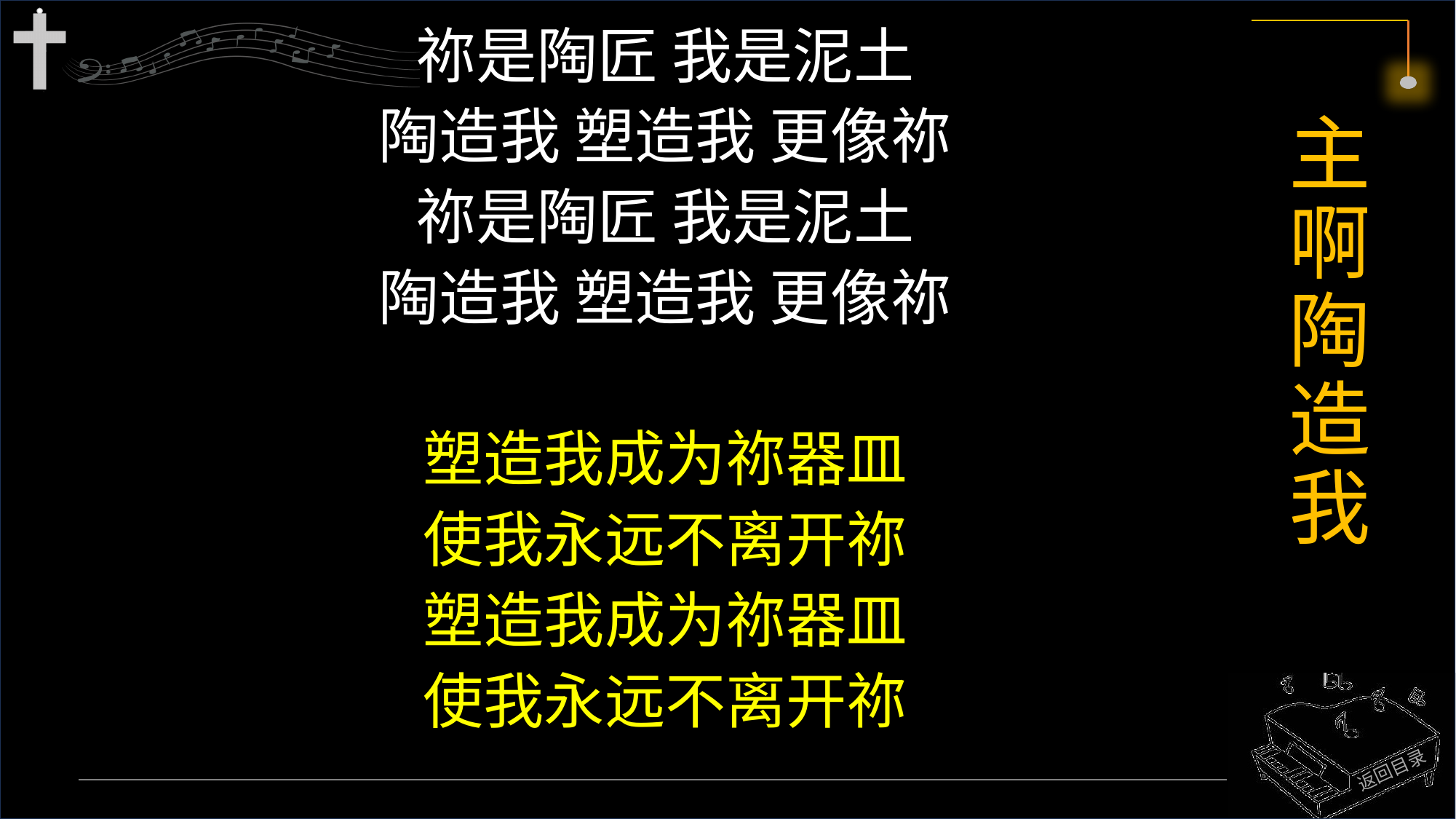

祢是陶匠 我是泥土
陶造我 塑造我 更像祢
祢是陶匠 我是泥土
陶造我 塑造我 更像祢

塑造我成为祢器皿
使我永远不离开祢
塑造我成为祢器皿
使我永远不离开祢
# 主啊陶造我